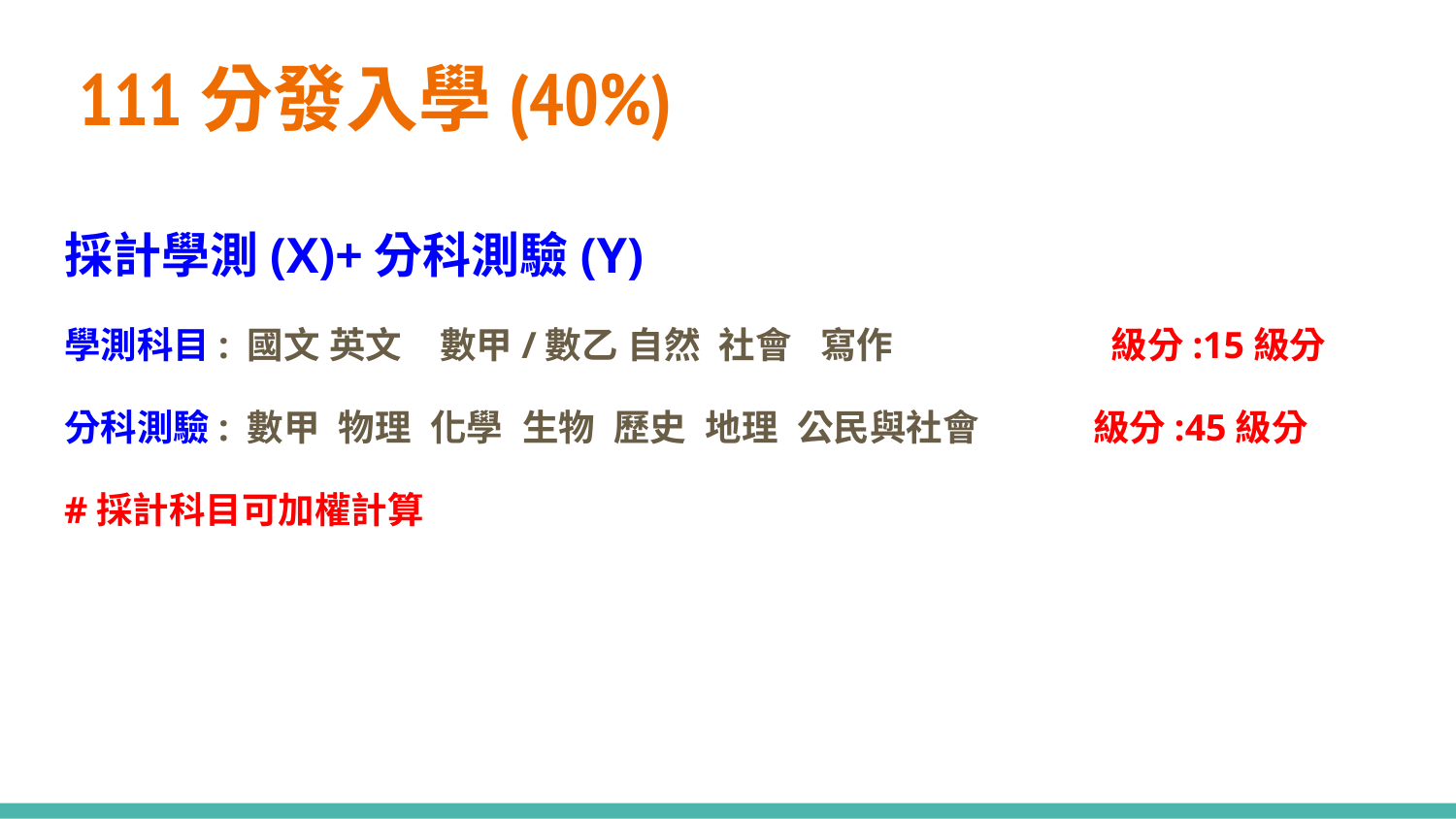

# 111分發入學(40%)

採計學測(X)+分科測驗(Y)
學測科目: 國文 英文    數甲/數乙 自然  社會   寫作                       級分:15級分
分科測驗: 數甲  物理  化學  生物  歷史  地理  公民與社會            級分:45級分
#採計科目可加權計算